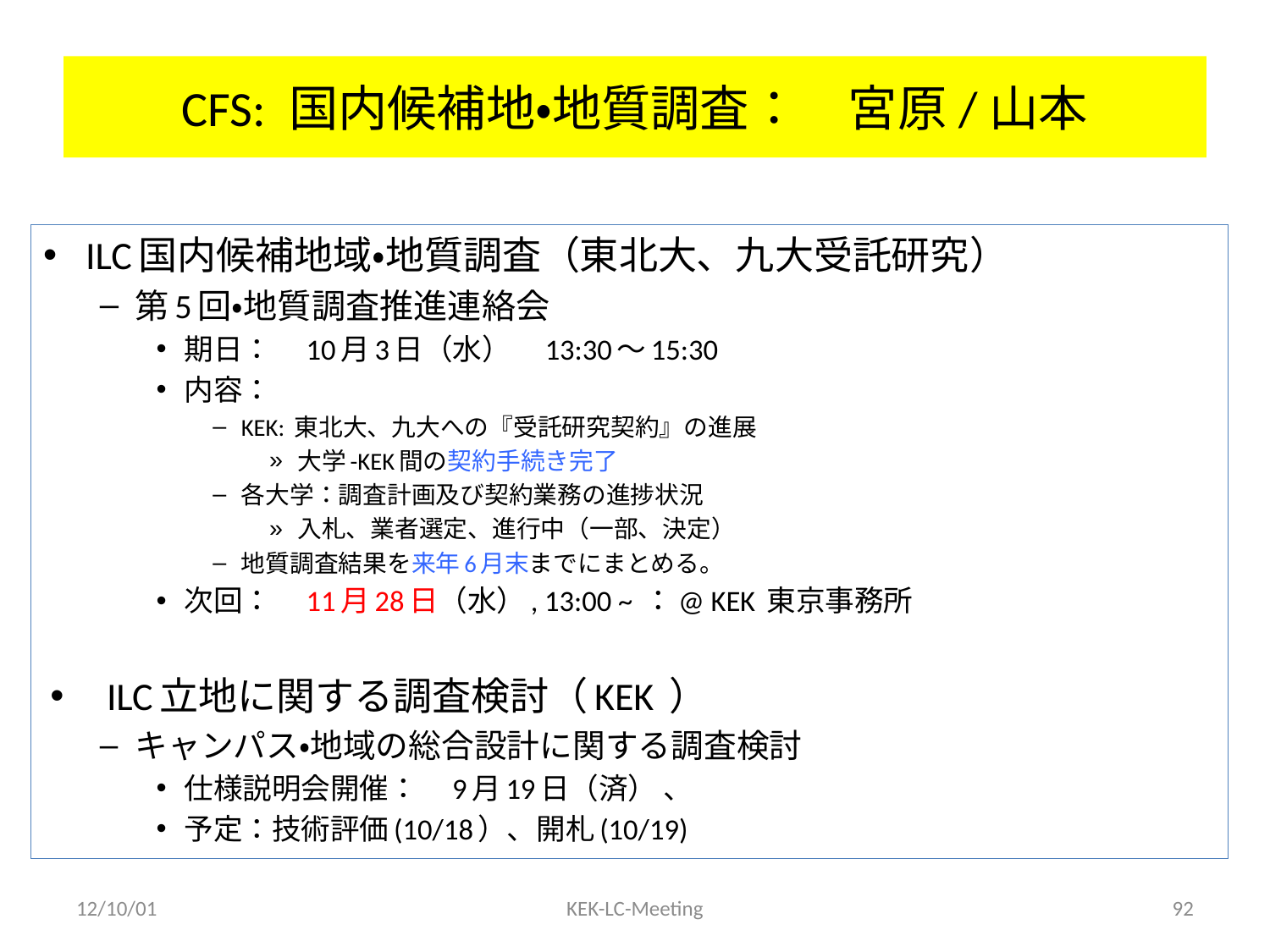

# CFS: 国内候補地・地質調査：　宮原/山本
ILC国内候補地域・地質調査（東北大、九大受託研究）
第5回・地質調査推進連絡会
期日：　10月3日（水）　13:30～15:30
内容：
KEK: 東北大、九大への『受託研究契約』の進展
大学-KEK間の契約手続き完了
各大学：調査計画及び契約業務の進捗状況
入札、業者選定、進行中（一部、決定）
地質調査結果を来年6月末までにまとめる。
次回：　11月28日（水）, 13:00 ~ ：@ KEK 東京事務所

ILC立地に関する調査検討（KEK ）
キャンパス・地域の総合設計に関する調査検討
仕様説明会開催：　9月19日（済） 、
予定：技術評価(10/18）、開札(10/19)

12/10/01
KEK-LC-Meeting
92